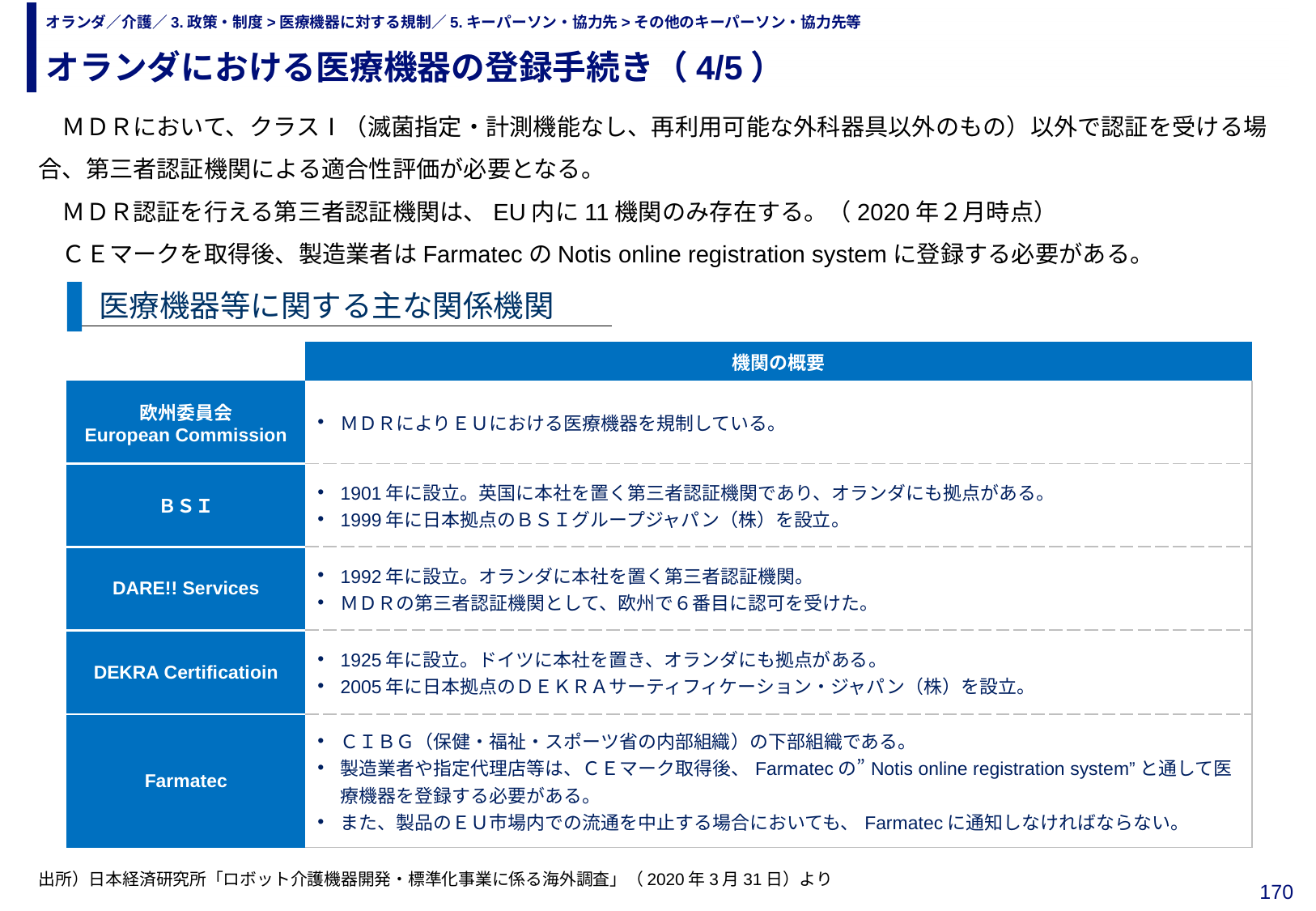

オランダにおける医療機器の登録手続き（4/5）
# オランダ／介護／3.政策・制度>医療機器に対する規制／5.キーパーソン・協力先>その他のキーパーソン・協力先等
　ＭＤＲにおいて、クラスⅠ（滅菌指定・計測機能なし、再利用可能な外科器具以外のもの）以外で認証を受ける場合、第三者認証機関による適合性評価が必要となる。
　ＭＤＲ認証を行える第三者認証機関は、EU内に11機関のみ存在する。（2020年２月時点）
　ＣＥマークを取得後、製造業者はFarmatecのNotis online registration systemに登録する必要がある。
医療機器等に関する主な関係機関

|  | 機関の概要 |
| --- | --- |
| 欧州委員会 European Commission | ＭＤＲによりＥＵにおける医療機器を規制している。 |
| ＢＳＩ | 1901年に設立。英国に本社を置く第三者認証機関であり、オランダにも拠点がある。 1999年に日本拠点のＢＳＩグループジャパン（株）を設立。 |
| DARE!! Services | 1992年に設立。オランダに本社を置く第三者認証機関。 ＭＤＲの第三者認証機関として、欧州で６番目に認可を受けた。 |
| DEKRA Certificatioin | 1925年に設立。ドイツに本社を置き、オランダにも拠点がある。 2005年に日本拠点のＤＥＫＲＡサーティフィケーション・ジャパン（株）を設立。 |
| Farmatec | ＣＩＢＧ（保健・福祉・スポーツ省の内部組織）の下部組織である。 製造業者や指定代理店等は、ＣＥマーク取得後、Farmatecの”Notis online registration system”と通して医療機器を登録する必要がある。 また、製品のＥＵ市場内での流通を中止する場合においても、Farmatecに通知しなければならない。 |
出所）日本経済研究所「ロボット介護機器開発・標準化事業に係る海外調査」（2020年3月31日）より